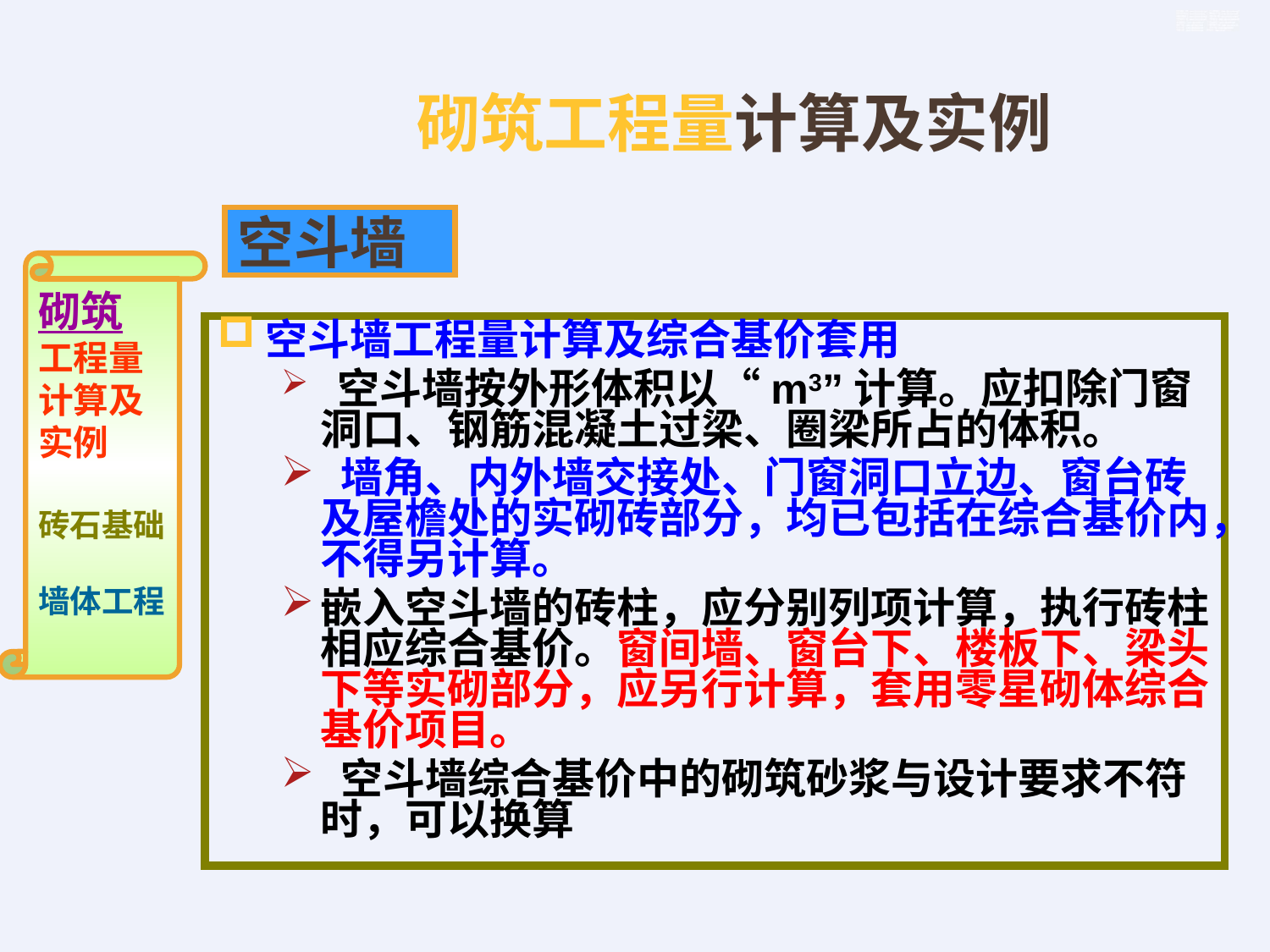

砌筑工程量计算及实例
空斗墙
砌筑
工程量计算及实例

砖石基础

墙体工程

空斗墙工程量计算及综合基价套用
 空斗墙按外形体积以“m3”计算。应扣除门窗洞口、钢筋混凝土过梁、圈梁所占的体积。
 墙角、内外墙交接处、门窗洞口立边、窗台砖及屋檐处的实砌砖部分，均已包括在综合基价内，不得另计算。
嵌入空斗墙的砖柱，应分别列项计算，执行砖柱相应综合基价。窗间墙、窗台下、楼板下、梁头下等实砌部分，应另行计算，套用零星砌体综合基价项目。
 空斗墙综合基价中的砌筑砂浆与设计要求不符时，可以换算
56